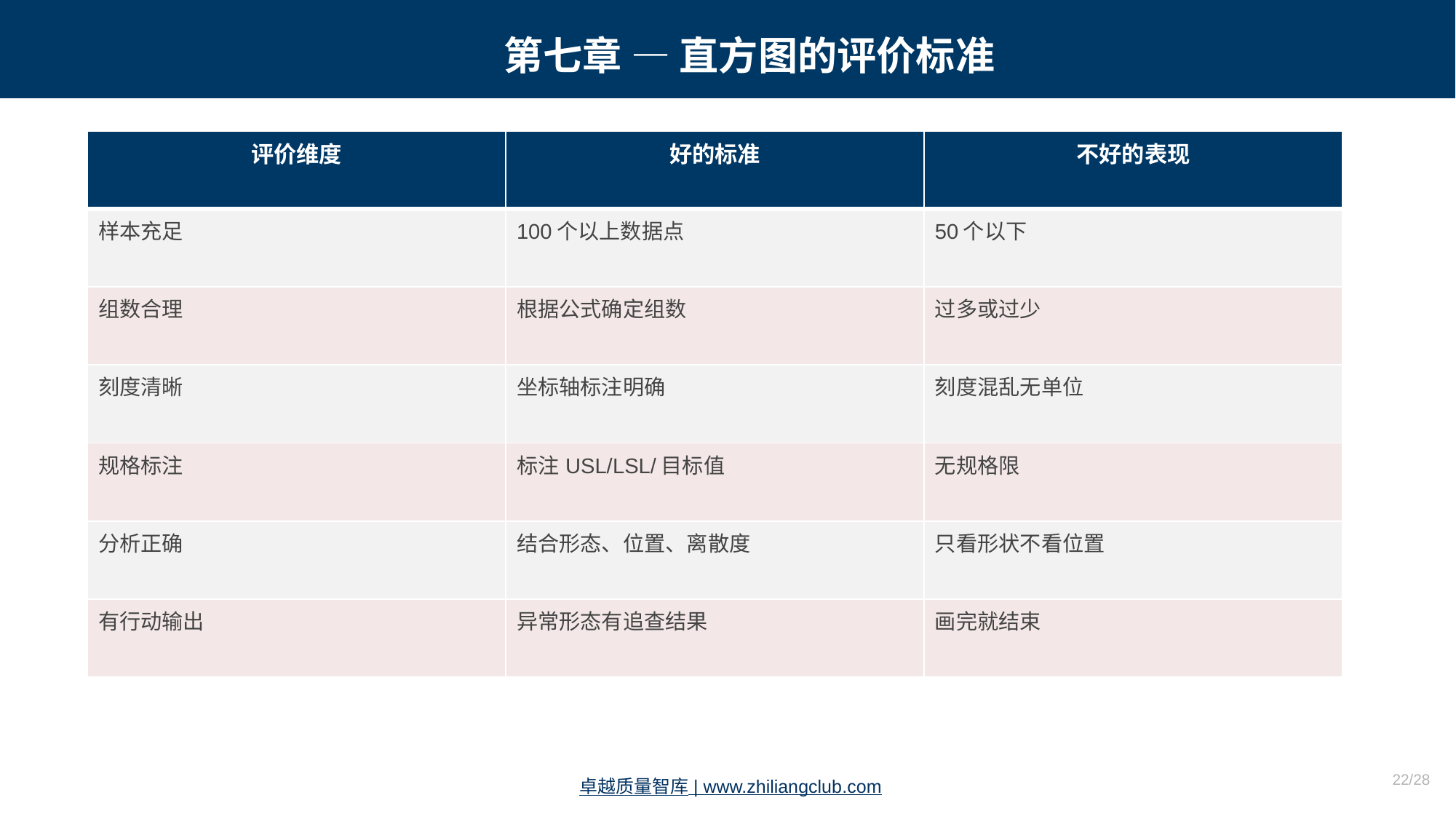

第七章 — 直方图的评价标准
| 评价维度 | 好的标准 | 不好的表现 |
| --- | --- | --- |
| 样本充足 | 100个以上数据点 | 50个以下 |
| 组数合理 | 根据公式确定组数 | 过多或过少 |
| 刻度清晰 | 坐标轴标注明确 | 刻度混乱无单位 |
| 规格标注 | 标注USL/LSL/目标值 | 无规格限 |
| 分析正确 | 结合形态、位置、离散度 | 只看形状不看位置 |
| 有行动输出 | 异常形态有追查结果 | 画完就结束 |
22/28